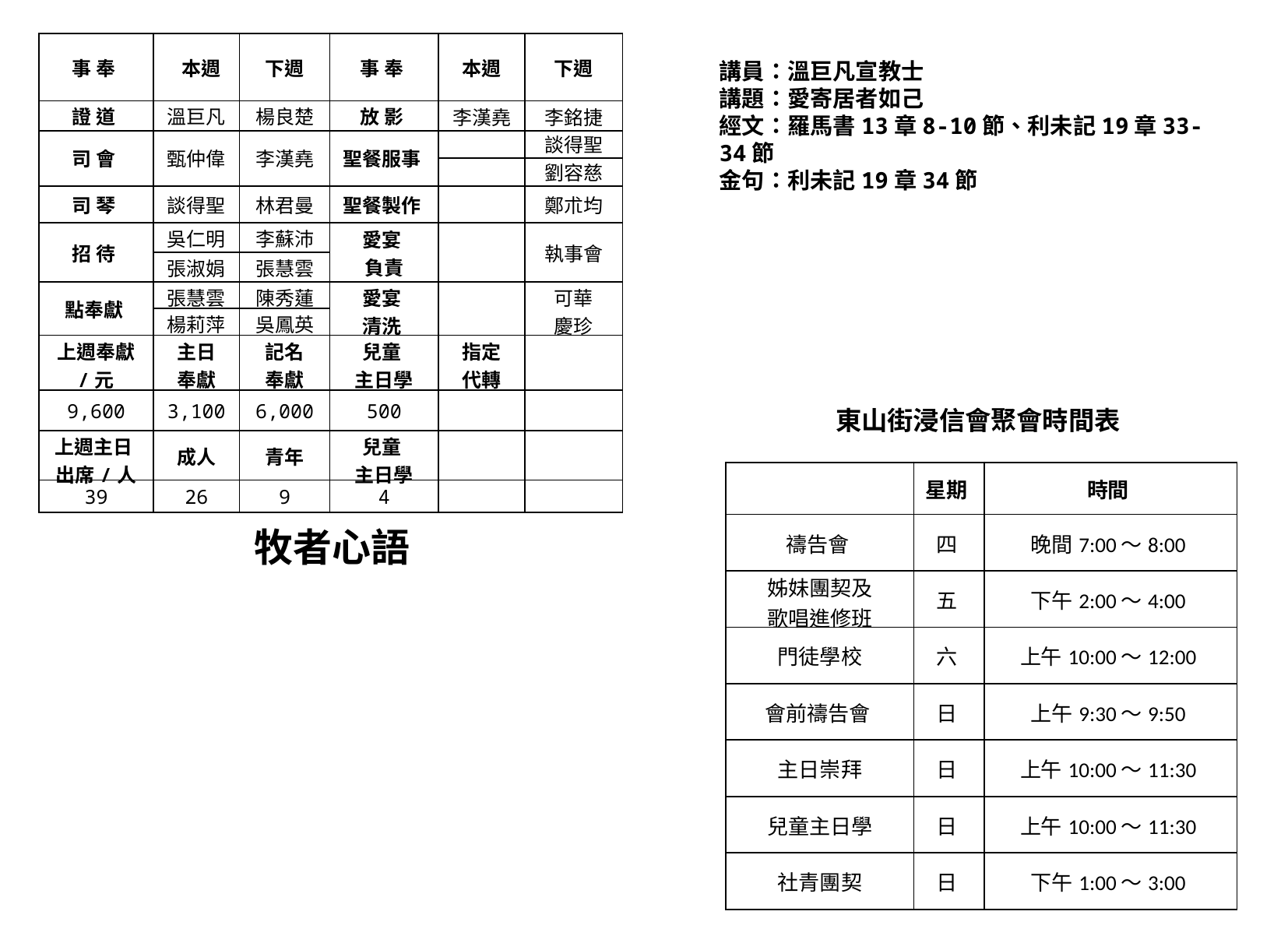

| 事 奉 | 本週 | 下週 | 事 奉 | 本週 | 下週 |
| --- | --- | --- | --- | --- | --- |
| 證 道 | 溫巨凡 | 楊良楚 | 放 影 | 李漢堯 | 李銘捷 |
| 司 會 | 甄仲偉 | 李漢堯 | 聖餐服事 |  | 談得聖 |
|  |  |  |  |  | 劉容慈 |
| 司 琴 | 談得聖 | 林君曼 | 聖餐製作 |  | 鄭朮均 |
| 招 待 | 吳仁明 | 李蘇沛 | 愛宴 負責 |  | 執事會 |
|  | 張淑娟 | 張慧雲 |  |  |  |
| 點奉獻 | 張慧雲 | 陳秀蓮 | 愛宴 清洗 |  | 可華 慶珍 |
|  | 楊莉萍 | 吳鳳英 |  |  |  |
| 上週奉獻 /元 | 主日 奉獻 | 記名 奉獻 | 兒童 主日學 | 指定 代轉 |  |
| 9,600 | 3,100 | 6,000 | 500 |  |  |
| 上週主日 出席/人 | 成人 | 青年 | 兒童 主日學 |  |  |
| 39 | 26 | 9 | 4 |  |  |

講員：溫巨凡宣教士
講題：愛寄居者如己
經文：羅馬書13章8-10節、利未記19章33-34節
金句：利未記19章34節

東山街浸信會聚會時間表
|  | 星期 | 時間 |
| --- | --- | --- |
| 禱告會 | 四 | 晚間7:00～8:00 |
| 姊妹團契及 歌唱進修班 | 五 | 下午2:00～4:00 |
| 門徒學校 | 六 | 上午10:00～12:00 |
| 會前禱告會 | 日 | 上午9:30～9:50 |
| 主日崇拜 | 日 | 上午10:00～11:30 |
| 兒童主日學 | 日 | 上午10:00～11:30 |
| 社青團契 | 日 | 下午1:00～3:00 |
牧者心語